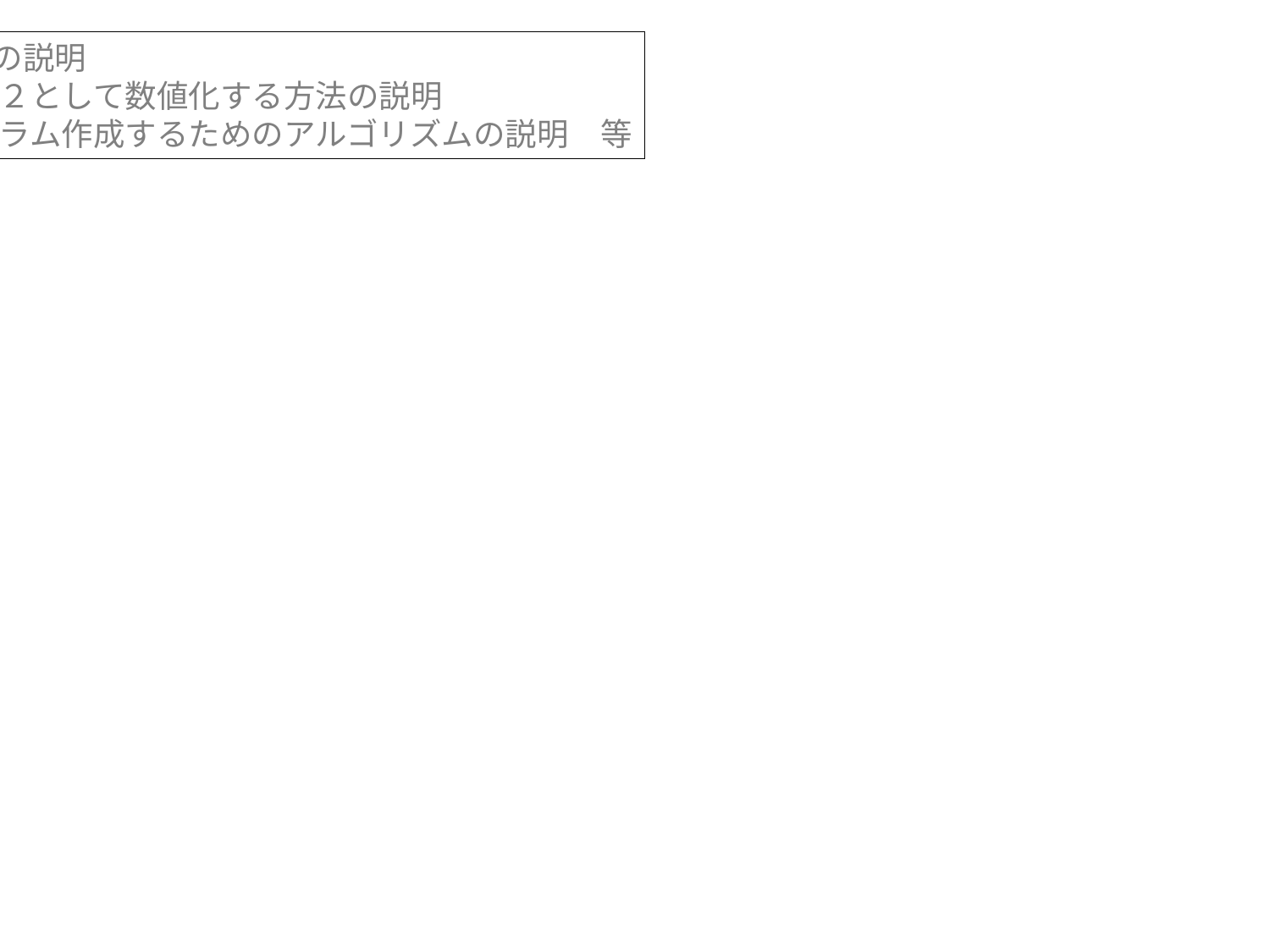

特徴量２の説明
特徴量２として数値化する方法の説明
プログラム作成するためのアルゴリズムの説明　等